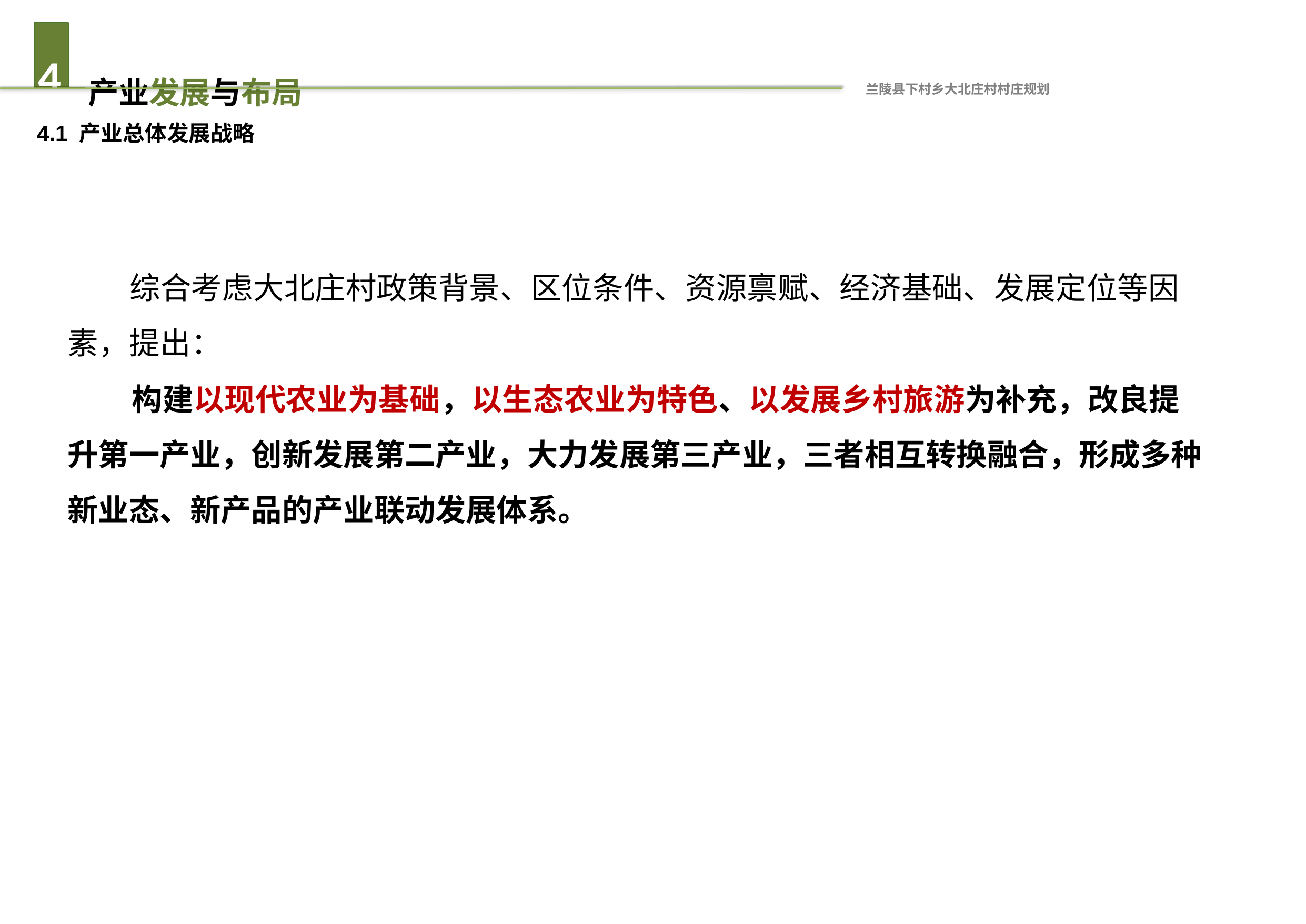

# 4	产业发展与布局
兰陵县下村乡大北庄村村庄规划

4.1 产业总体发展战略

         综合考虑大北庄村政策背景、区位条件、资源禀赋、经济基础、发展定位等因素，提出：
        构建以现代农业为基础，以生态农业为特色、以发展乡村旅游为补充，改良提升第一产业，创新发展第二产业，大力发展第三产业，三者相互转换融合，形成多种新业态、新产品的产业联动发展体系。